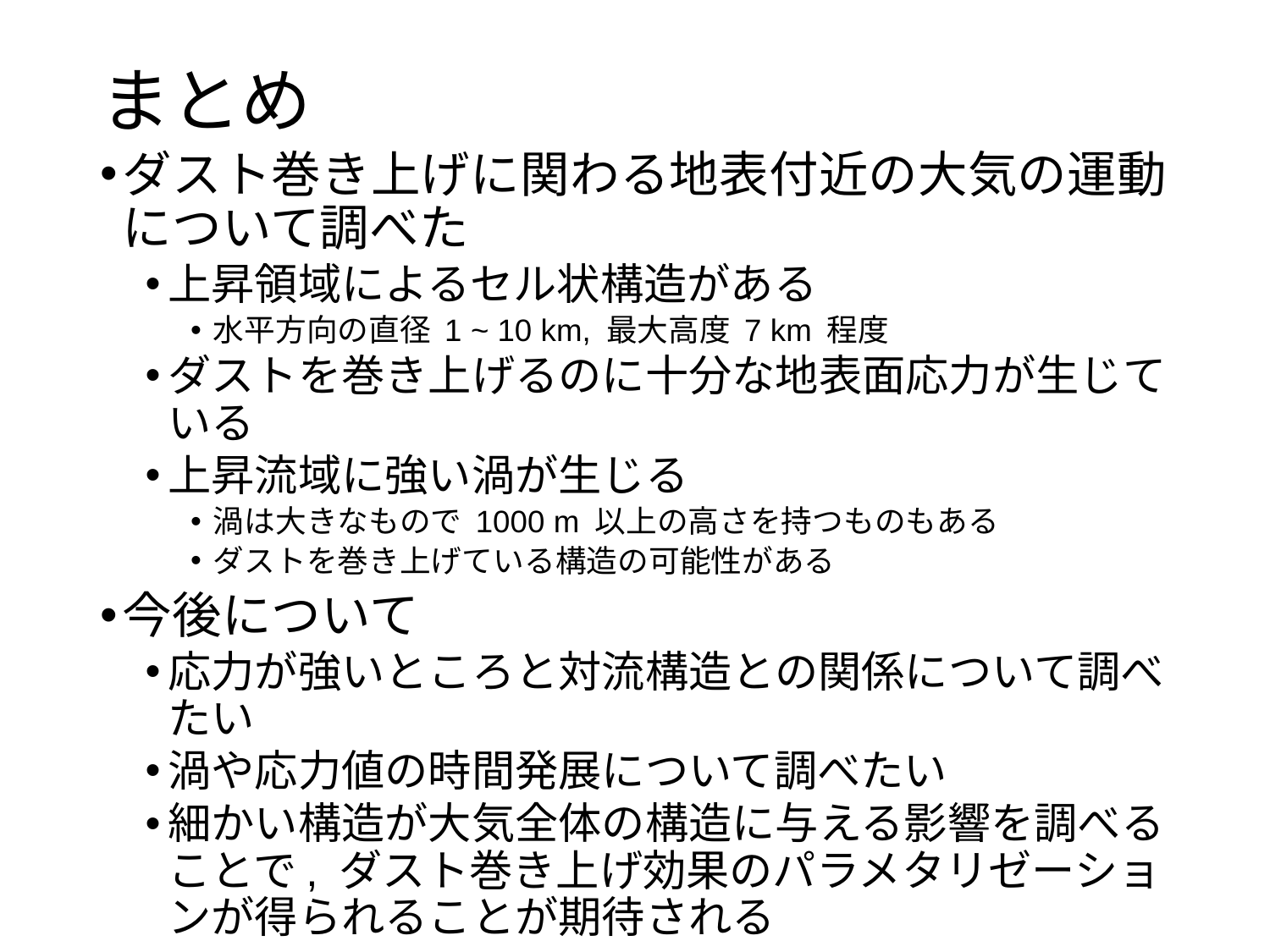

# まとめ
ダスト巻き上げに関わる地表付近の大気の運動について調べた
上昇領域によるセル状構造がある
水平方向の直径 1 ~ 10 km, 最大高度 7 km 程度
ダストを巻き上げるのに十分な地表面応力が生じている
上昇流域に強い渦が生じる
渦は大きなもので 1000 m 以上の高さを持つものもある
ダストを巻き上げている構造の可能性がある
今後について
応力が強いところと対流構造との関係について調べたい
渦や応力値の時間発展について調べたい
細かい構造が大気全体の構造に与える影響を調べることで, ダスト巻き上げ効果のパラメタリゼーションが得られることが期待される